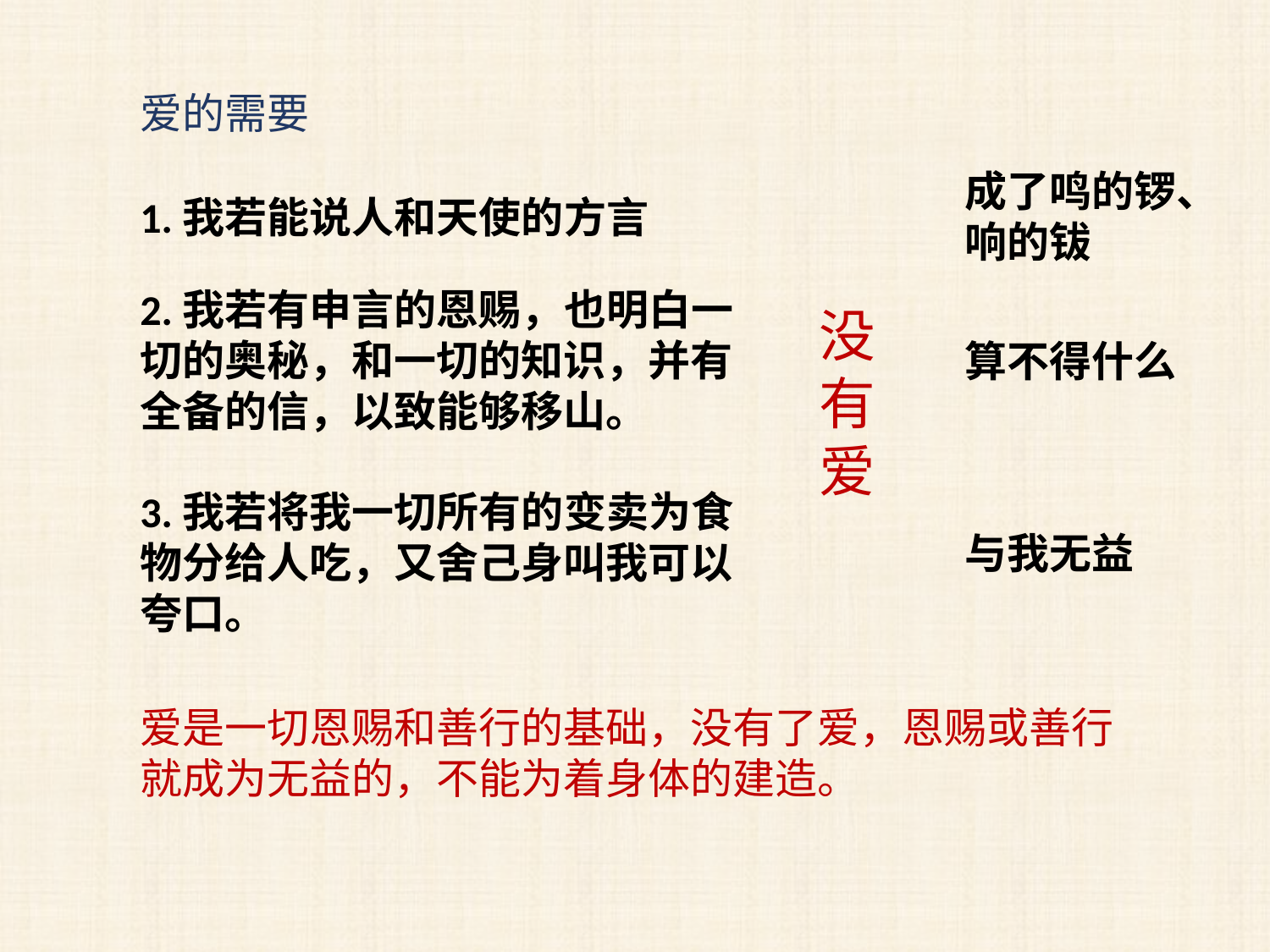

爱的需要
成了鸣的锣、响的钹
1.我若能说人和天使的方言
2.我若有申言的恩赐，也明白一切的奥秘，和一切的知识，并有全备的信，以致能够移山。
没有爱
算不得什么
3.我若将我一切所有的变卖为食物分给人吃，又舍己身叫我可以夸口。
与我无益
爱是一切恩赐和善行的基础，没有了爱，恩赐或善行就成为无益的，不能为着身体的建造。